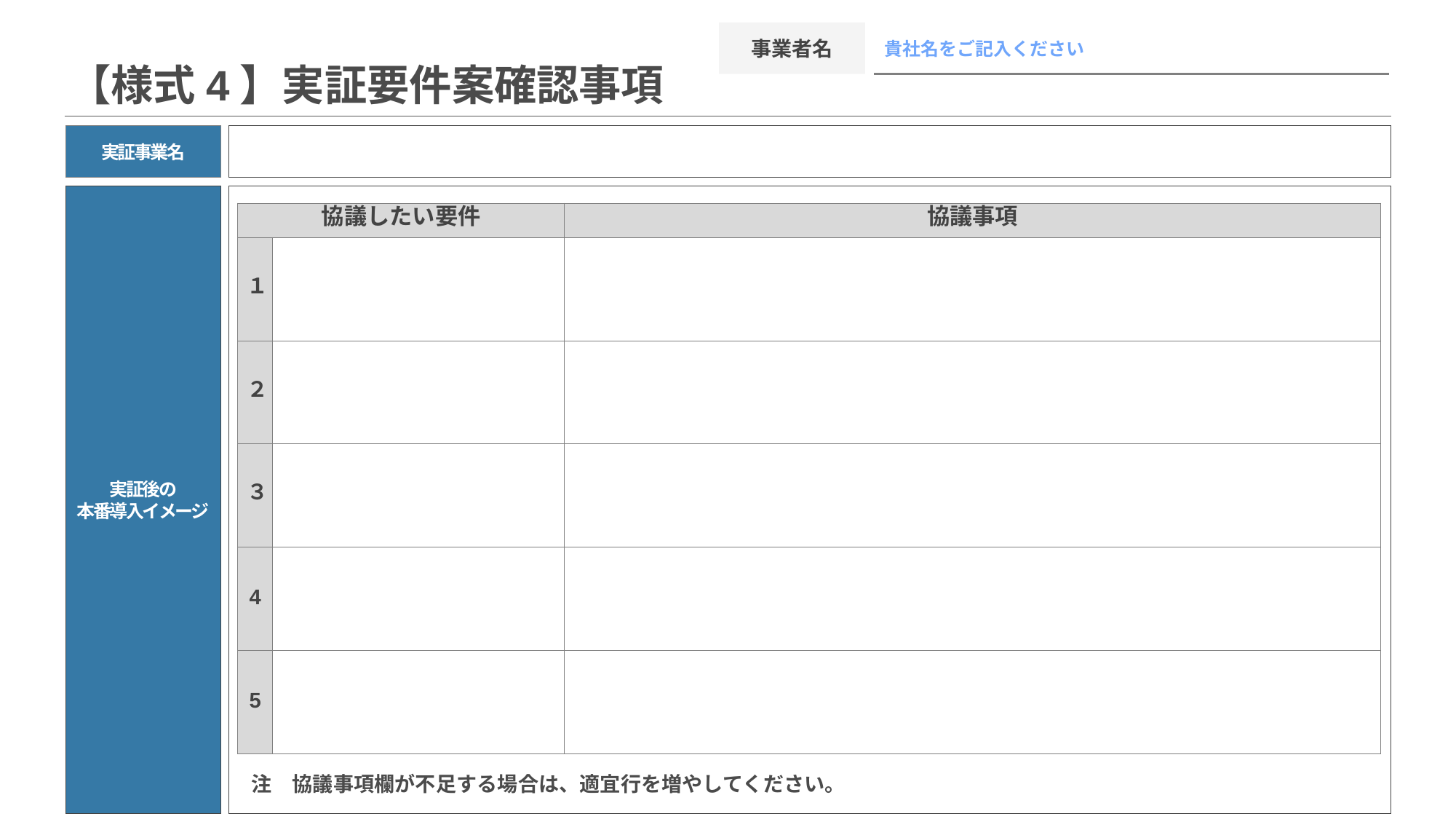

事業者名
貴社名をご記入ください
# 【様式4】実証要件案確認事項
実証事業名

実証後の
本番導入イメージ

| 協議したい要件 |  | 協議事項 |
| --- | --- | --- |
| １ |  |  |
| ２ |  |  |
| ３ |  |  |
| 4 |  |  |
| 5 |  |  |
注　協議事項欄が不足する場合は、適宜行を増やしてください。